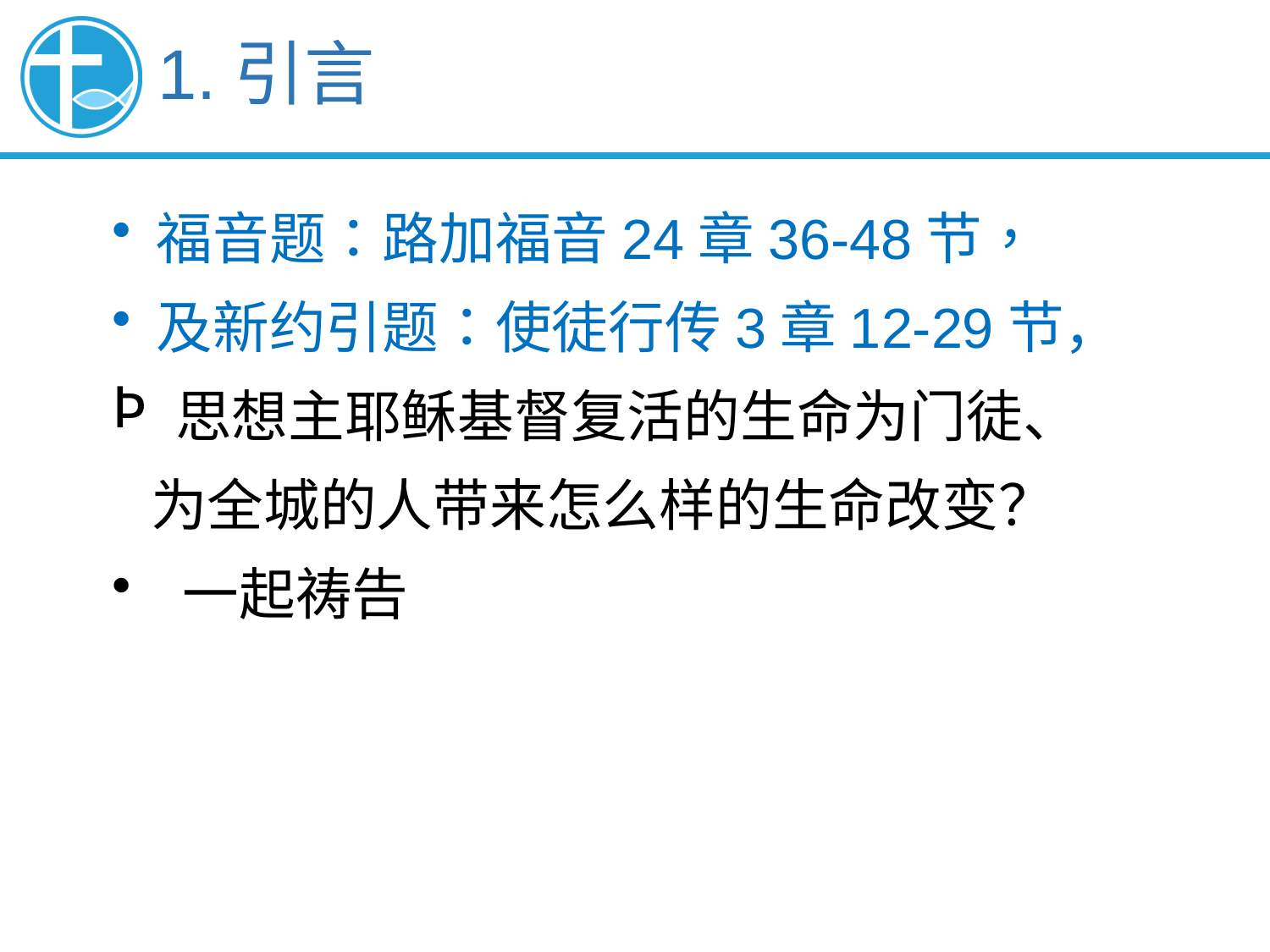

1.引言
福音题：路加福音24章36-48节，
及新约引题：使徒行传3章12-29节，
思想主耶稣基督复活的生命为门徒、
  为全城的人带来怎么样的生命改变？
 一起祷告